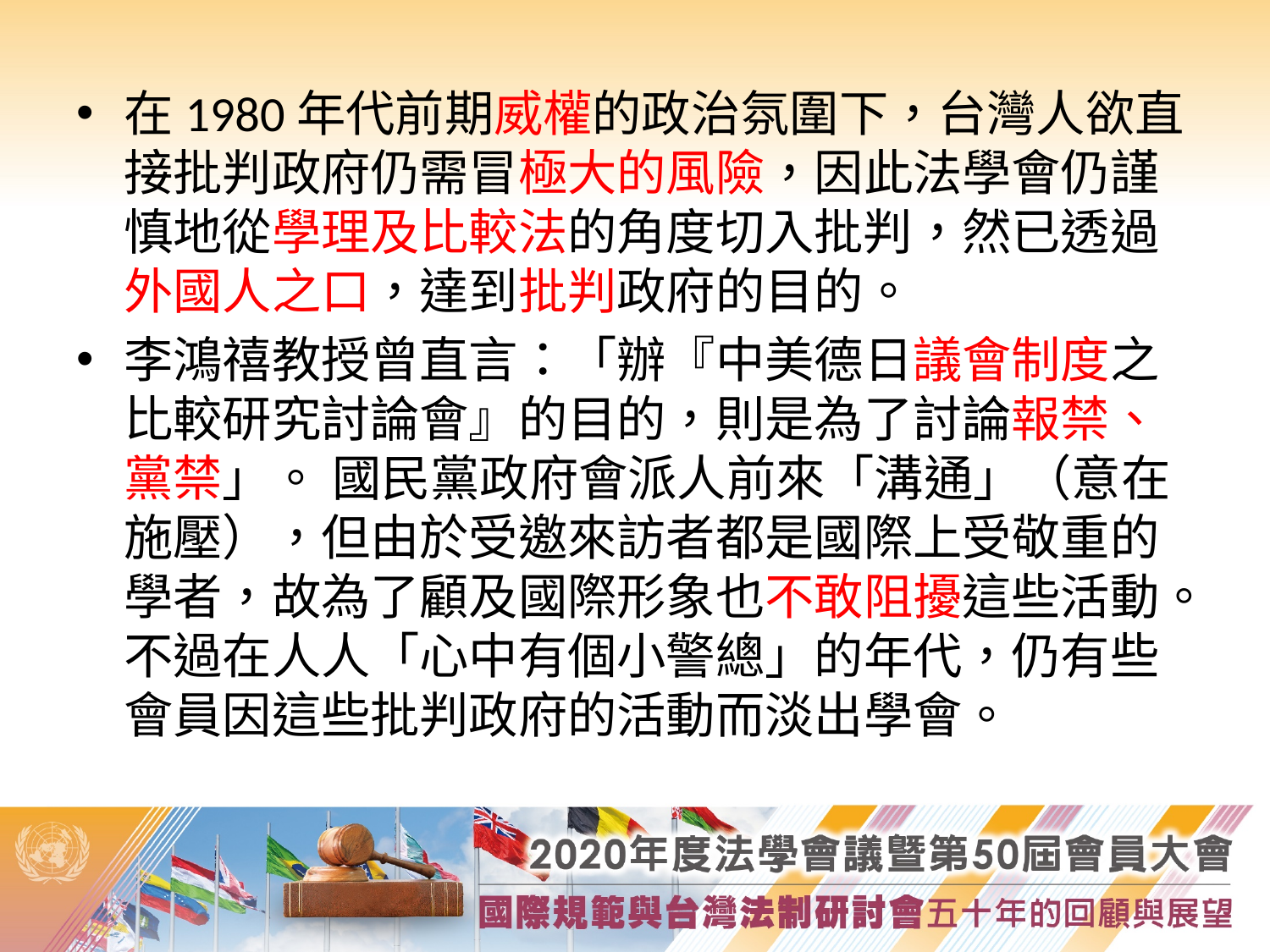

#
在1980年代前期威權的政治氛圍下，台灣人欲直接批判政府仍需冒極大的風險，因此法學會仍謹慎地從學理及比較法的角度切入批判，然已透過外國人之口，達到批判政府的目的。
李鴻禧教授曾直言：「辦『中美德日議會制度之比較研究討論會』的目的，則是為了討論報禁、黨禁」。 國民黨政府會派人前來「溝通」（意在施壓），但由於受邀來訪者都是國際上受敬重的學者，故為了顧及國際形象也不敢阻擾這些活動。不過在人人「心中有個小警總」的年代，仍有些會員因這些批判政府的活動而淡出學會。